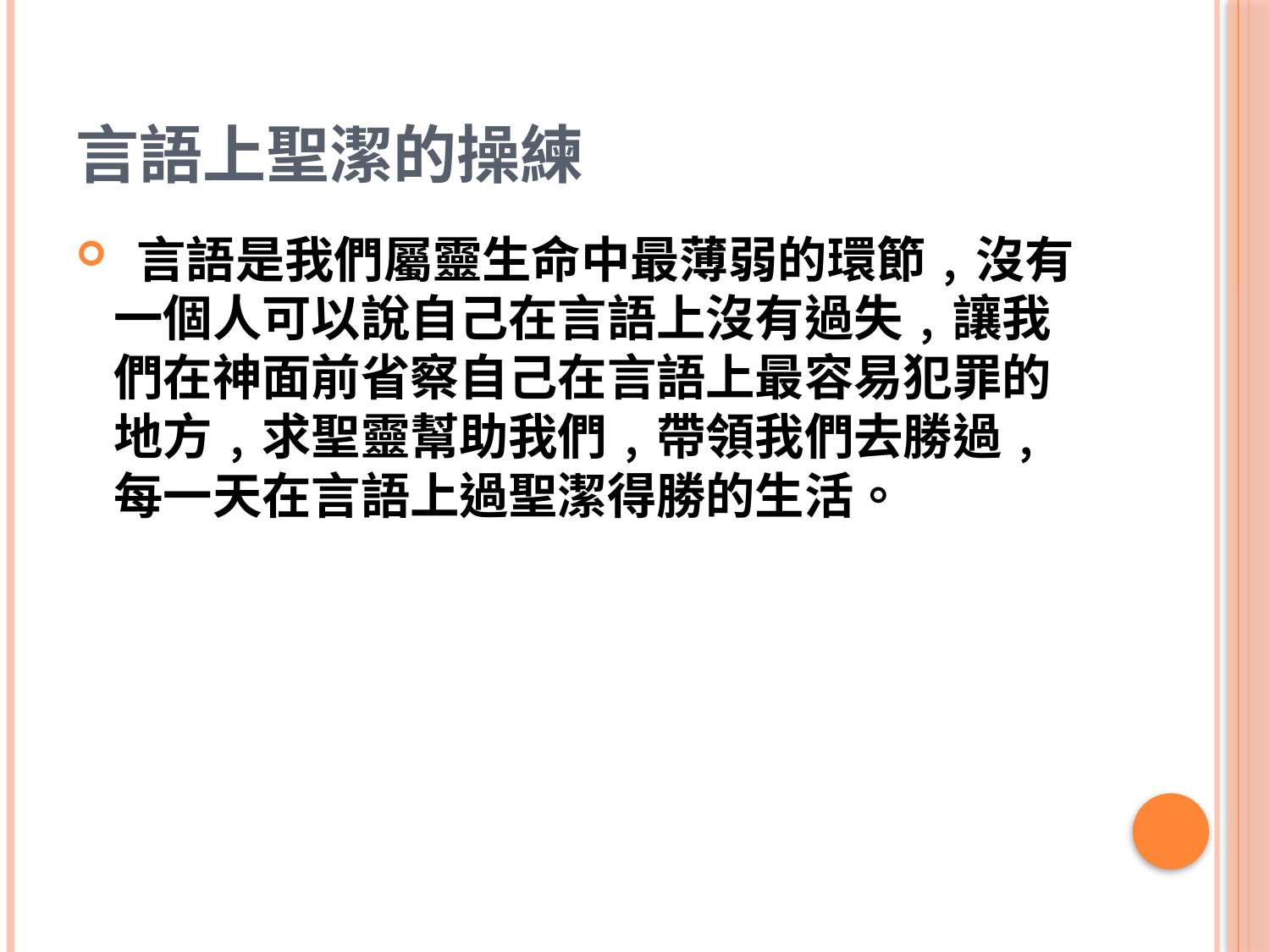

# 言語上聖潔的操練
 言語是我們屬靈生命中最薄弱的環節﹐沒有一個人可以說自己在言語上沒有過失﹐讓我們在神面前省察自己在言語上最容易犯罪的地方﹐求聖靈幫助我們﹐帶領我們去勝過﹐每一天在言語上過聖潔得勝的生活。